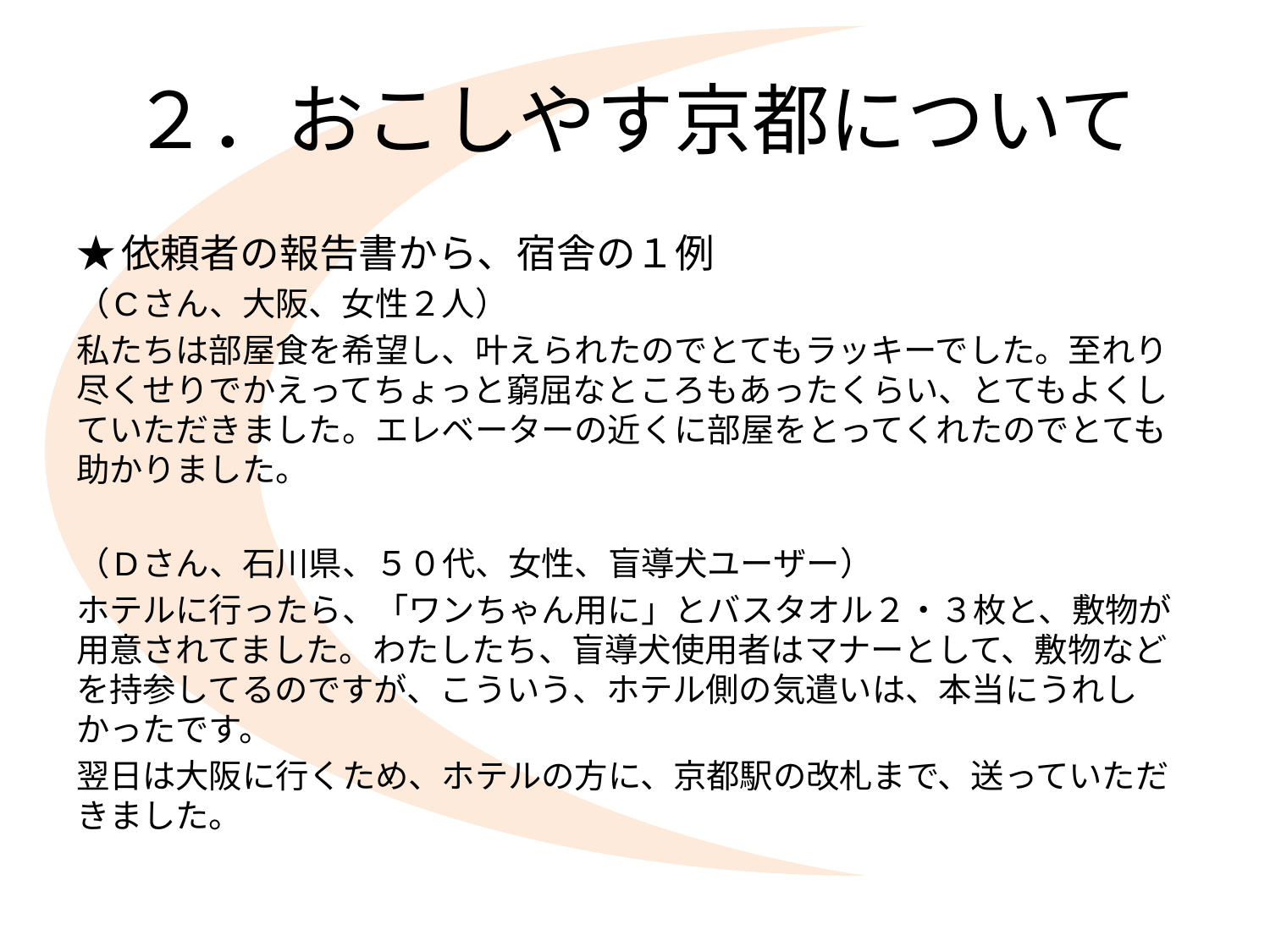

# ２．おこしやす京都について
★依頼者の報告書から、宿舎の１例
（Cさん、大阪、女性２人）
私たちは部屋食を希望し、叶えられたのでとてもラッキーでした。至れり尽くせりでかえってちょっと窮屈なところもあったくらい、とてもよくしていただきました。エレベーターの近くに部屋をとってくれたのでとても助かりました。

（Dさん、石川県、５０代、女性、盲導犬ユーザー）
ホテルに行ったら、「ワンちゃん用に」とバスタオル２・３枚と、敷物が用意されてました。わたしたち、盲導犬使用者はマナーとして、敷物などを持参してるのですが、こういう、ホテル側の気遣いは、本当にうれしかったです。
翌日は大阪に行くため、ホテルの方に、京都駅の改札まで、送っていただきました。